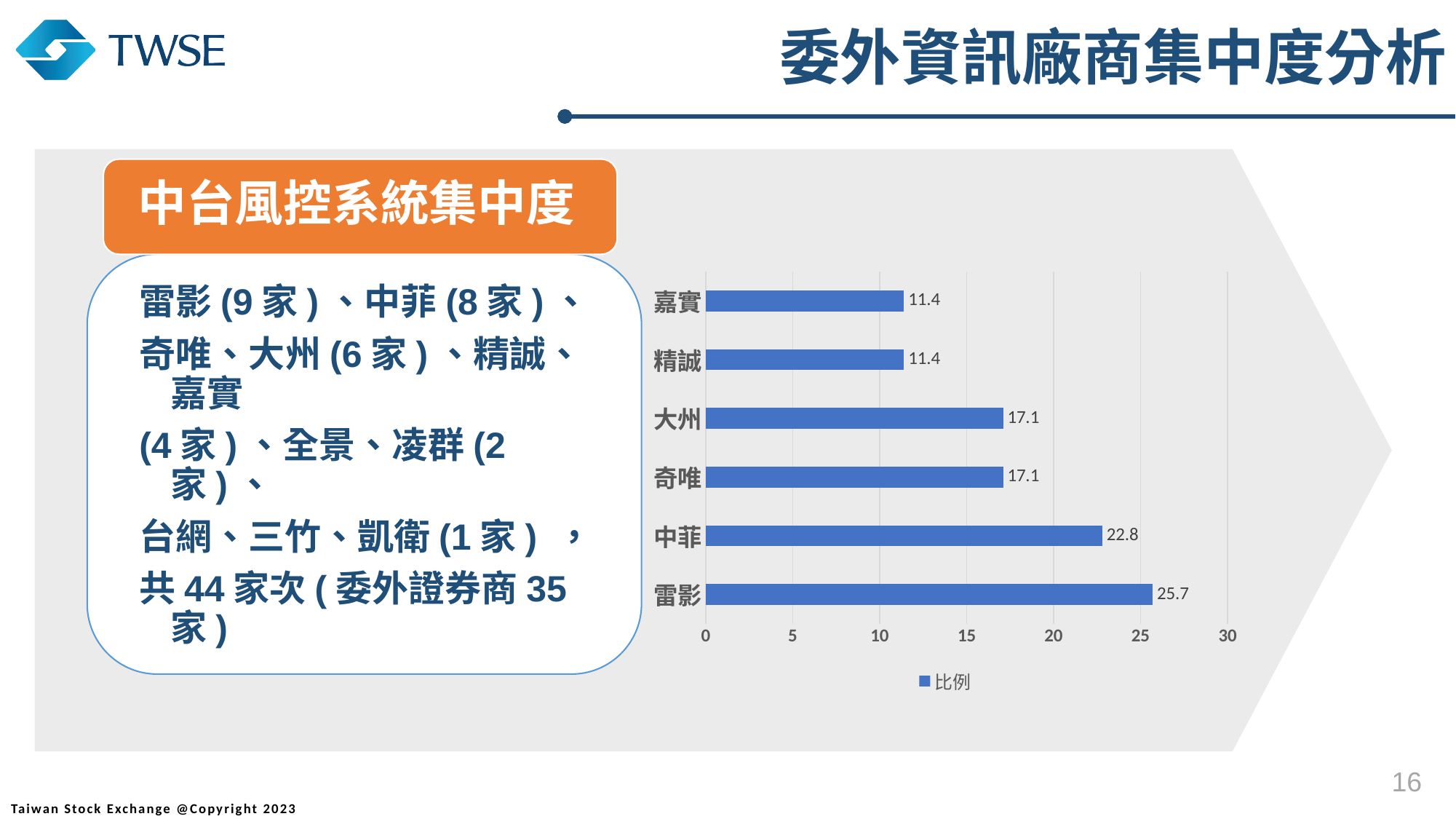

委外資訊廠商集中度分析

中台風控系統集中度

雷影(9家)、中菲(8家)、
奇唯、大州(6家)、精誠、嘉實
(4家)、全景、凌群(2家)、
台網、三竹、凱衛(1家) ，
共44家次(委外證券商35家)

### Chart

| Category | 比例 |
|---|---|
| 雷影 | 25.7 |
| 中菲 | 22.8 |
| 奇唯 | 17.1 |
| 大州 | 17.1 |
| 精誠 | 11.4 |
| 嘉實 | 11.4 |
16